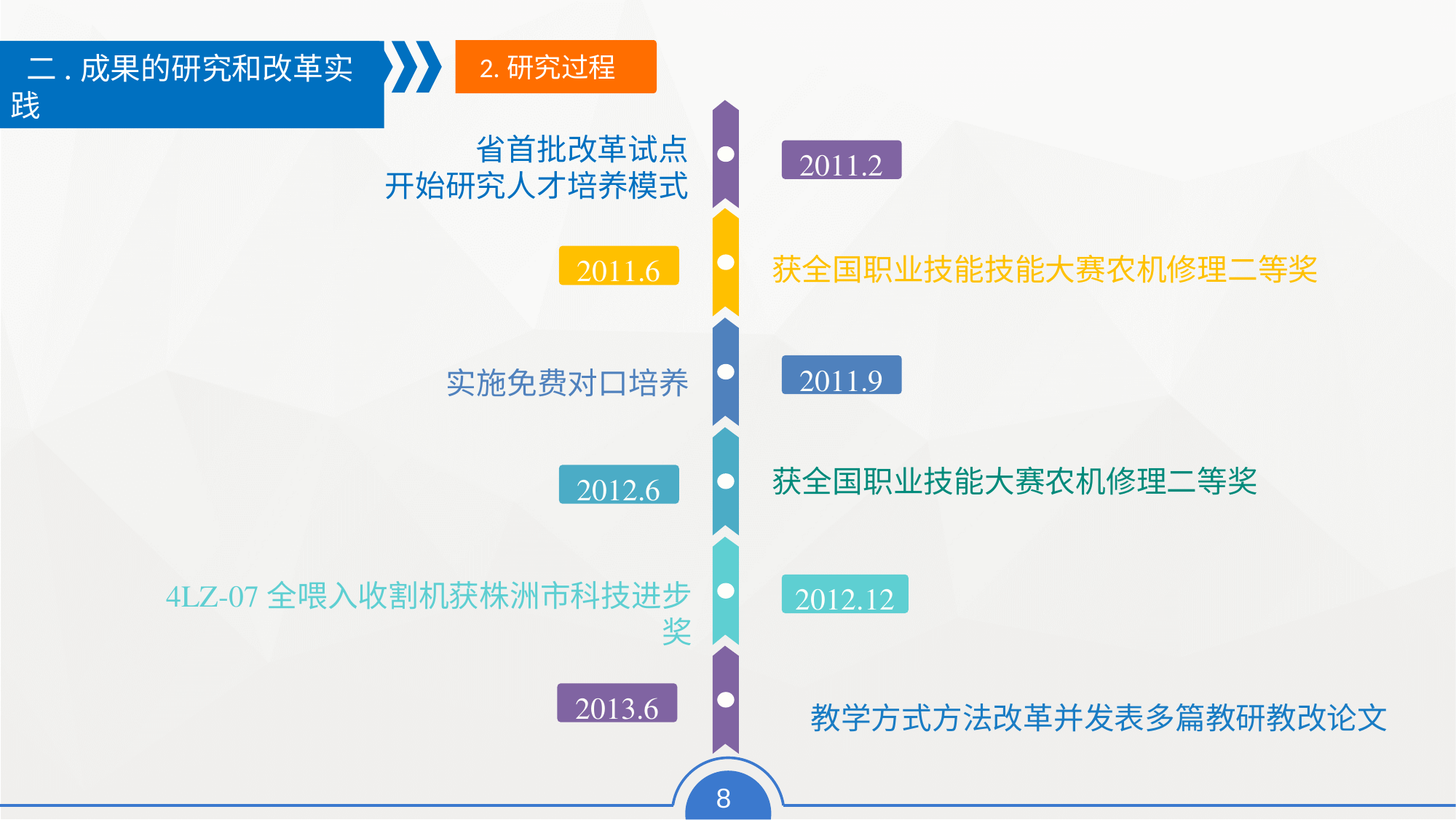

2.研究过程
 二.成果的研究和改革实践

省首批改革试点
开始研究人才培养模式

2011.2

获全国职业技能技能大赛农机修理二等奖
2011.6

2011.9
实施免费对口培养

获全国职业技能大赛农机修理二等奖
2012.6

4LZ-07全喂入收割机获株洲市科技进步奖
2012.12

2013.6

教学方式方法改革并发表多篇教研教改论文